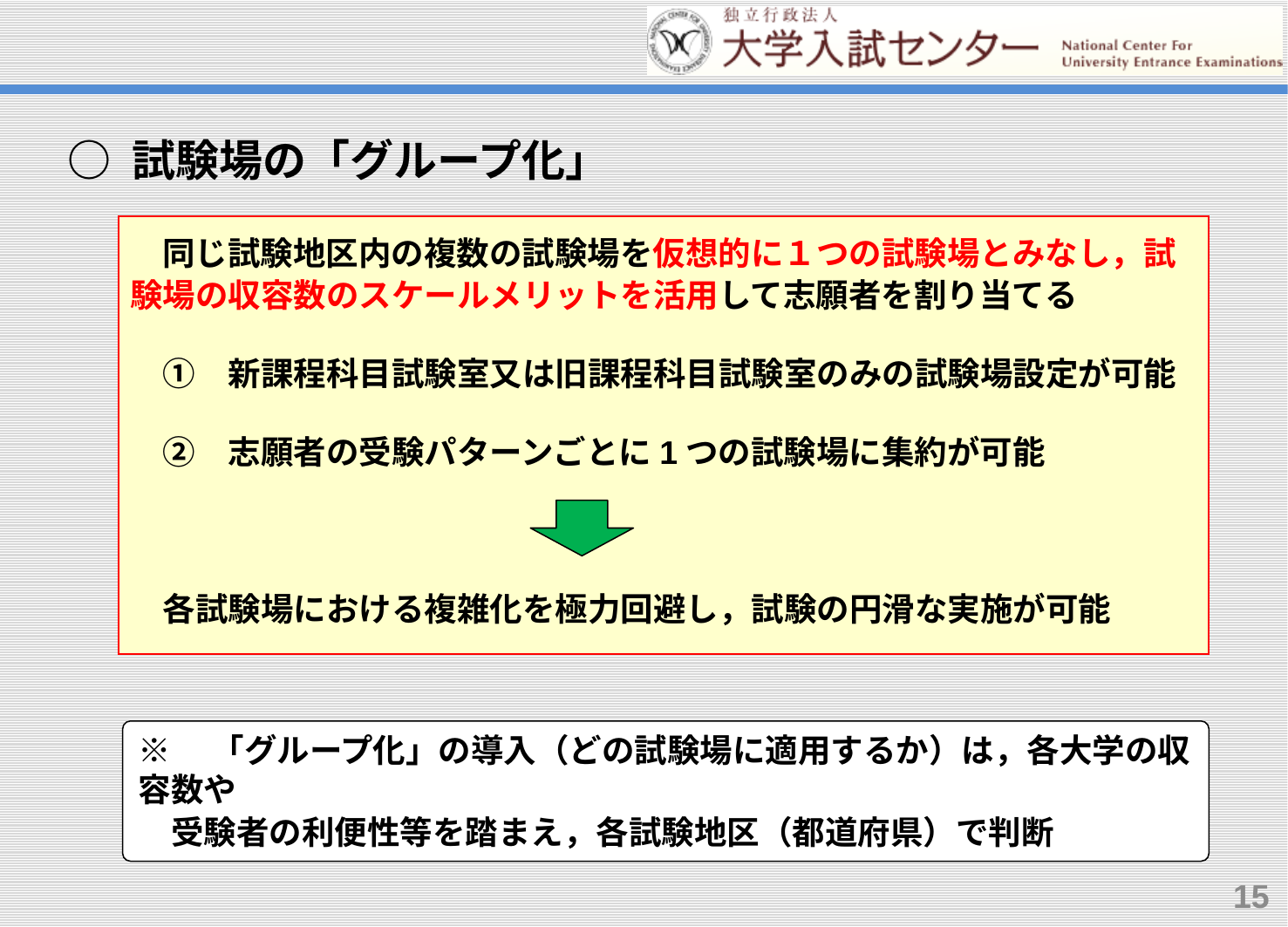

○ 試験場の「グループ化」
   同じ試験地区内の複数の試験場を仮想的に１つの試験場とみなし，試験場の収容数のスケールメリットを活用して志願者を割り当てる

　①　新課程科目試験室又は旧課程科目試験室のみの試験場設定が可能

　②　志願者の受験パターンごとに1つの試験場に集約が可能

　各試験場における複雑化を極力回避し，試験の円滑な実施が可能

※　「グループ化」の導入（どの試験場に適用するか）は，各大学の収容数や
　受験者の利便性等を踏まえ，各試験地区（都道府県）で判断
15